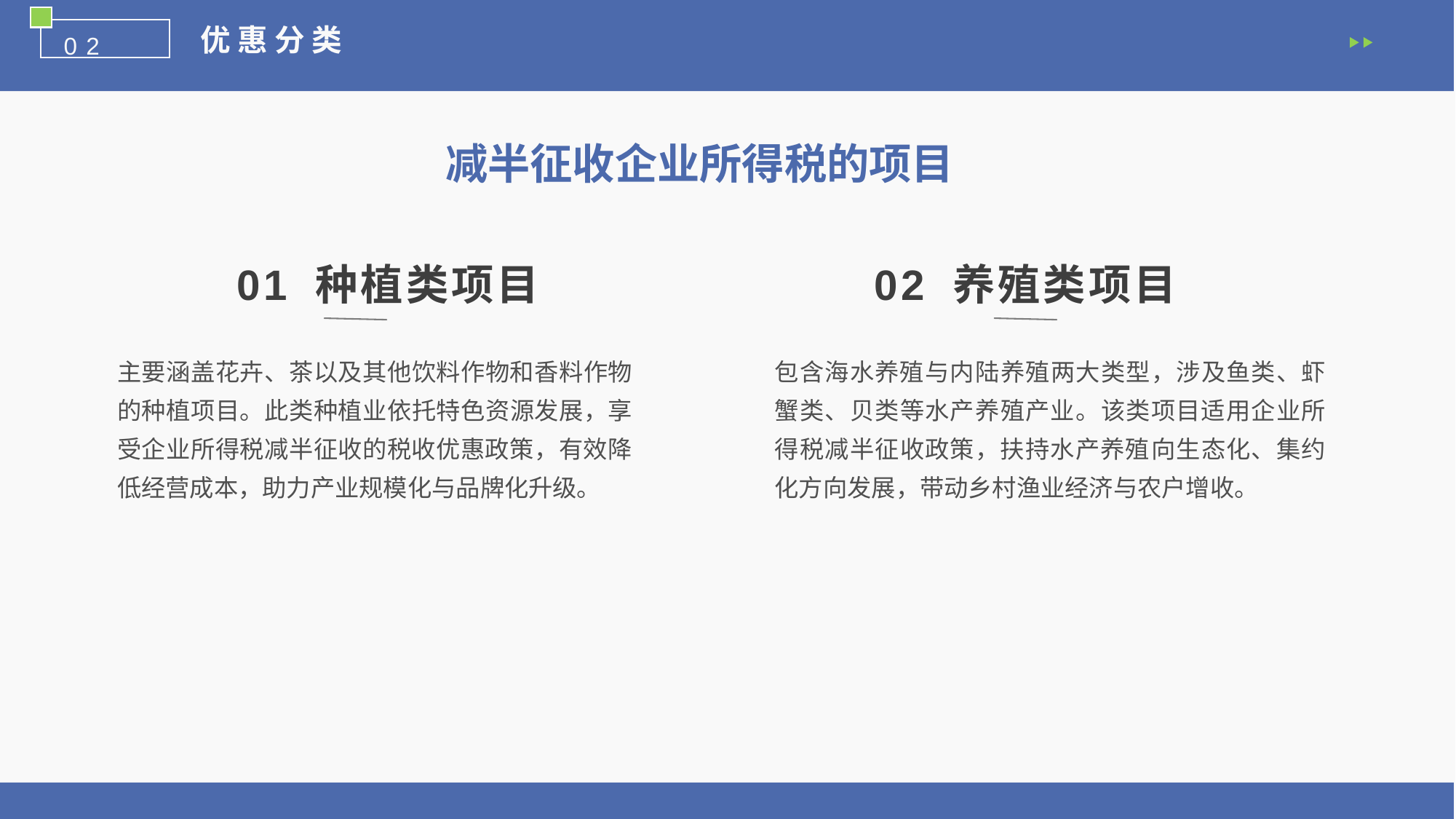

优 惠 分 类

02

减半征收企业所得税的项目
01 种植类项目
02 养殖类项目
主要涵盖花卉、茶以及其他饮料作物和香料作物的种植项目。此类种植业依托特色资源发展，享受企业所得税减半征收的税收优惠政策，有效降低经营成本，助力产业规模化与品牌化升级。
包含海水养殖与内陆养殖两大类型，涉及鱼类、虾蟹类、贝类等水产养殖产业。该类项目适用企业所得税减半征收政策，扶持水产养殖向生态化、集约化方向发展，带动乡村渔业经济与农户增收。